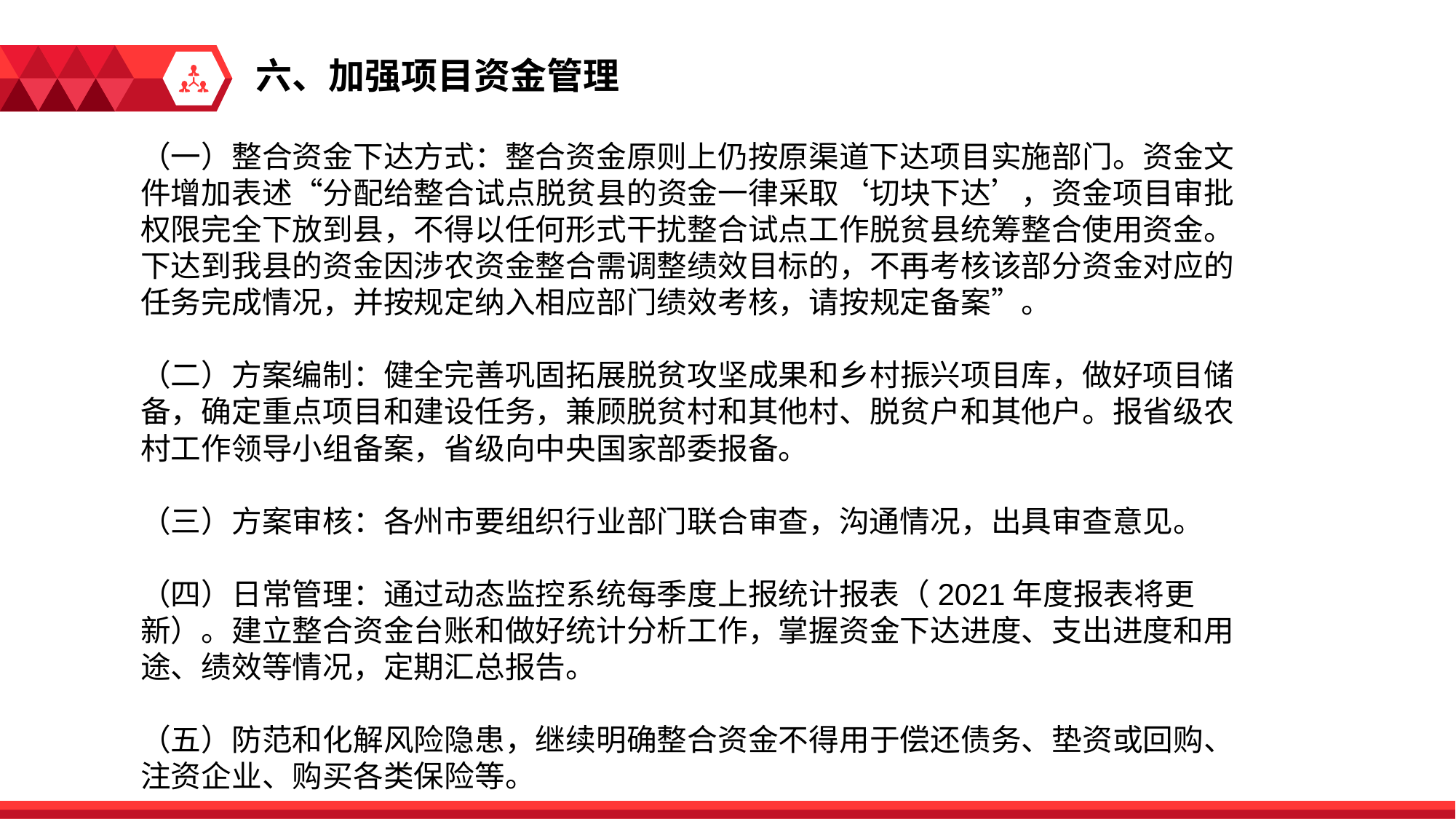

六、加强项目资金管理

（一）整合资金下达方式：整合资金原则上仍按原渠道下达项目实施部门。资金文件增加表述“分配给整合试点脱贫县的资金一律采取‘切块下达’，资金项目审批权限完全下放到县，不得以任何形式干扰整合试点工作脱贫县统筹整合使用资金。下达到我县的资金因涉农资金整合需调整绩效目标的，不再考核该部分资金对应的任务完成情况，并按规定纳入相应部门绩效考核，请按规定备案”。

（二）方案编制：健全完善巩固拓展脱贫攻坚成果和乡村振兴项目库，做好项目储备，确定重点项目和建设任务，兼顾脱贫村和其他村、脱贫户和其他户。报省级农村工作领导小组备案，省级向中央国家部委报备。

（三）方案审核：各州市要组织行业部门联合审查，沟通情况，出具审查意见。

（四）日常管理：通过动态监控系统每季度上报统计报表（2021年度报表将更新）。建立整合资金台账和做好统计分析工作，掌握资金下达进度、支出进度和用途、绩效等情况，定期汇总报告。

（五）防范和化解风险隐患，继续明确整合资金不得用于偿还债务、垫资或回购、注资企业、购买各类保险等。